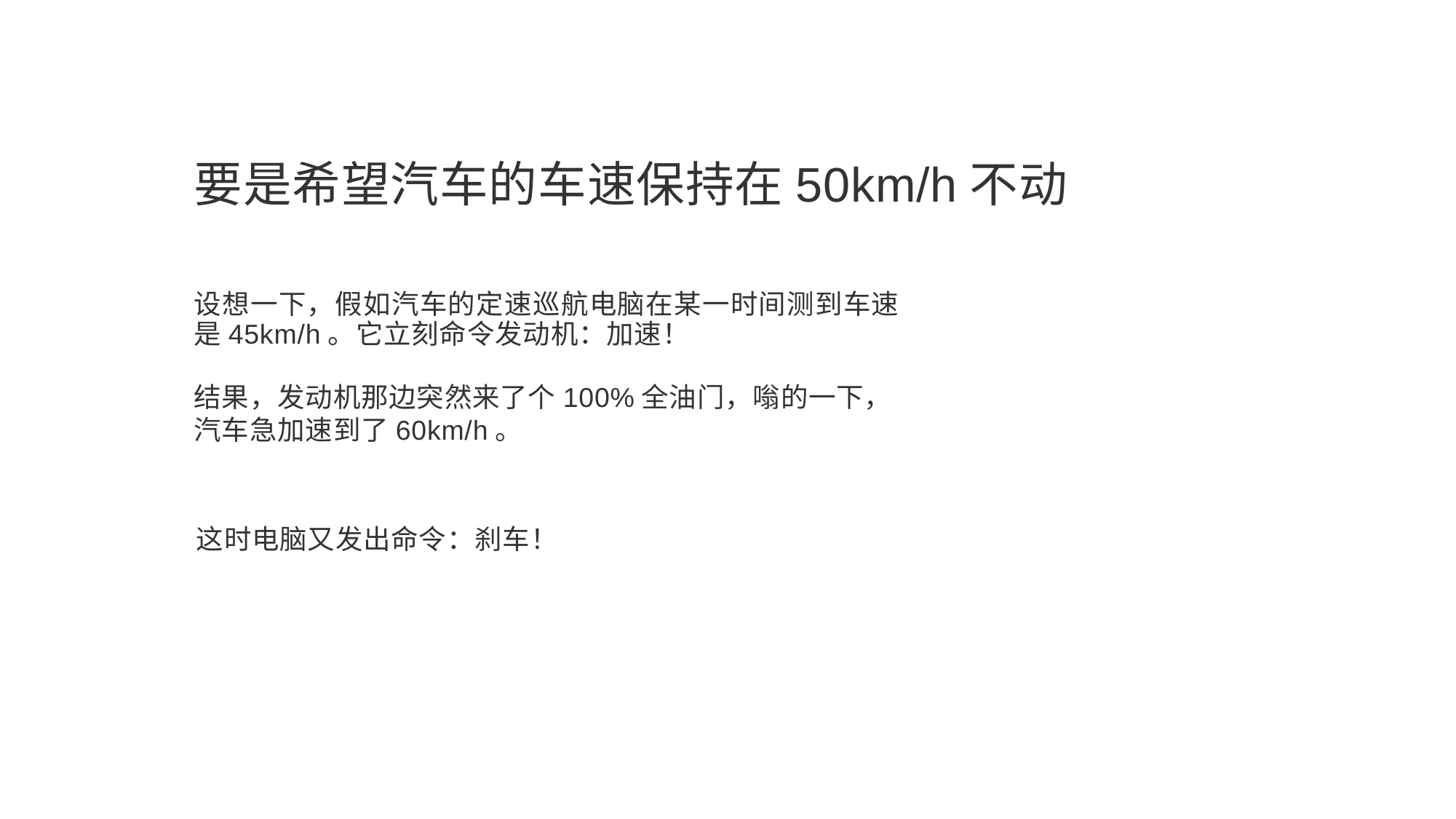

要是希望汽车的车速保持在50km/h不动
设想一下，假如汽车的定速巡航电脑在某一时间测到车速是45km/h。它立刻命令发动机：加速！

结果，发动机那边突然来了个100%全油门，嗡的一下，汽车急加速到了60km/h。
这时电脑又发出命令：刹车！